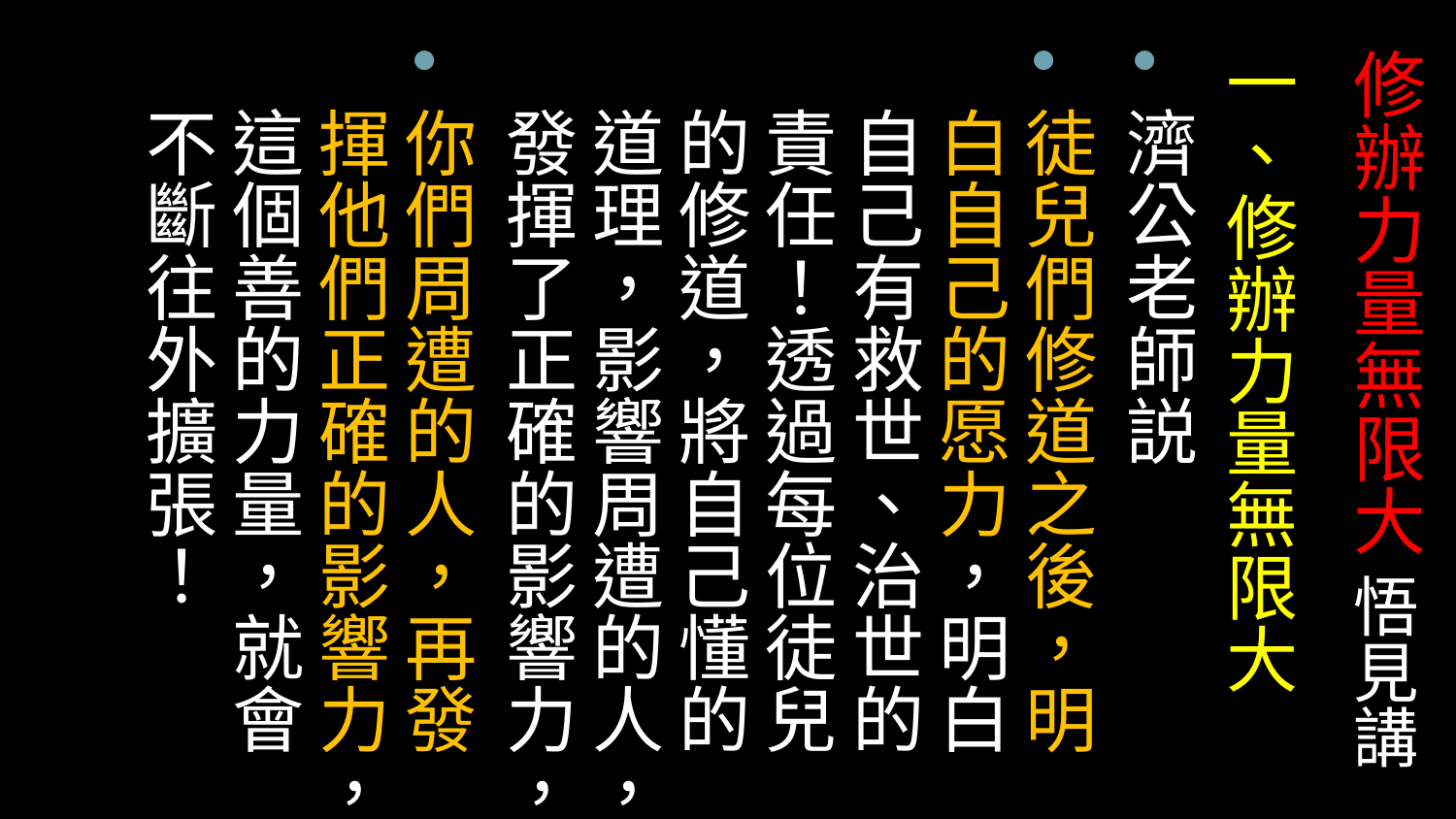

# 修辦力量無限大 悟見講
一、修辦力量無限大
濟公老師説
徒兒們修道之後，明白自己的愿力，明白自己有救世、治世的責任！透過每位徒兒的修道，將自己懂的道理，影響周遭的人，發揮了正確的影響力，
你們周遭的人，再發揮他們正確的影響力，這個善的力量，就會不斷往外擴張！